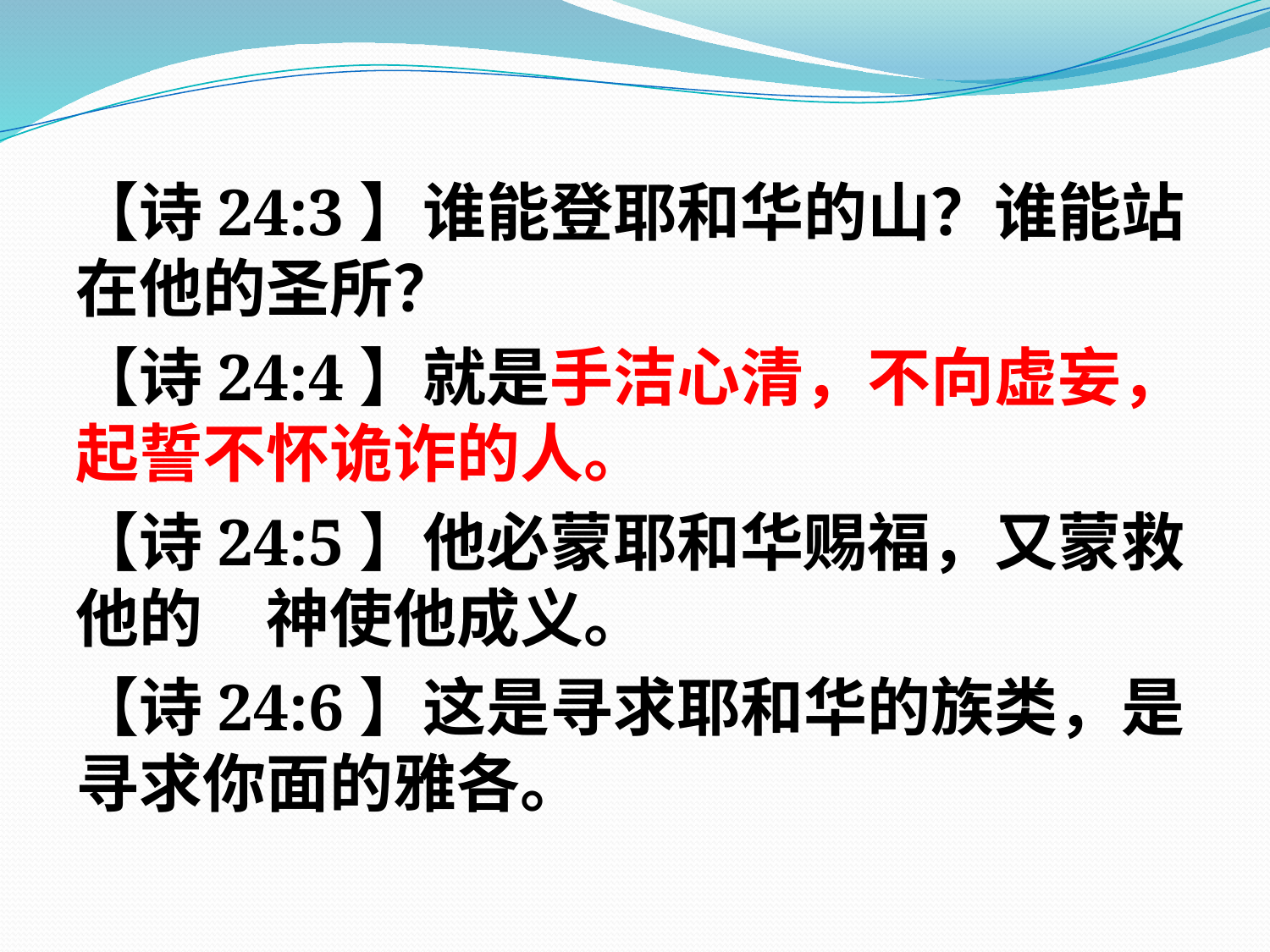

【诗24:3】谁能登耶和华的山？谁能站在他的圣所？
【诗24:4】就是手洁心清，不向虚妄，起誓不怀诡诈的人。
【诗24:5】他必蒙耶和华赐福，又蒙救他的　神使他成义。
【诗24:6】这是寻求耶和华的族类，是寻求你面的雅各。